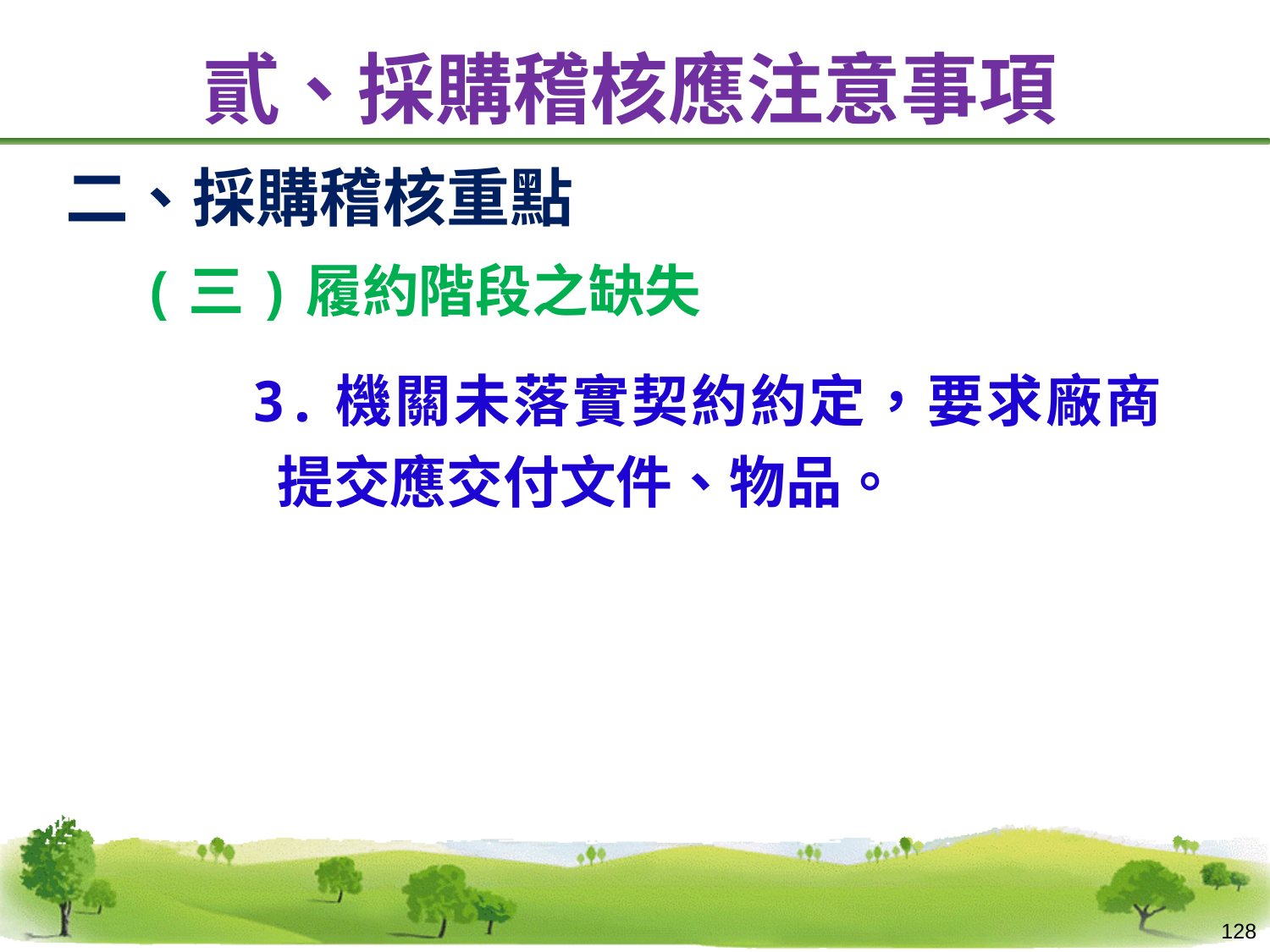

# 貳、採購稽核應注意事項
二、採購稽核重點
(三)履約階段之缺失
   3.機關未落實契約約定，要求廠商提交應交付文件、物品。

128